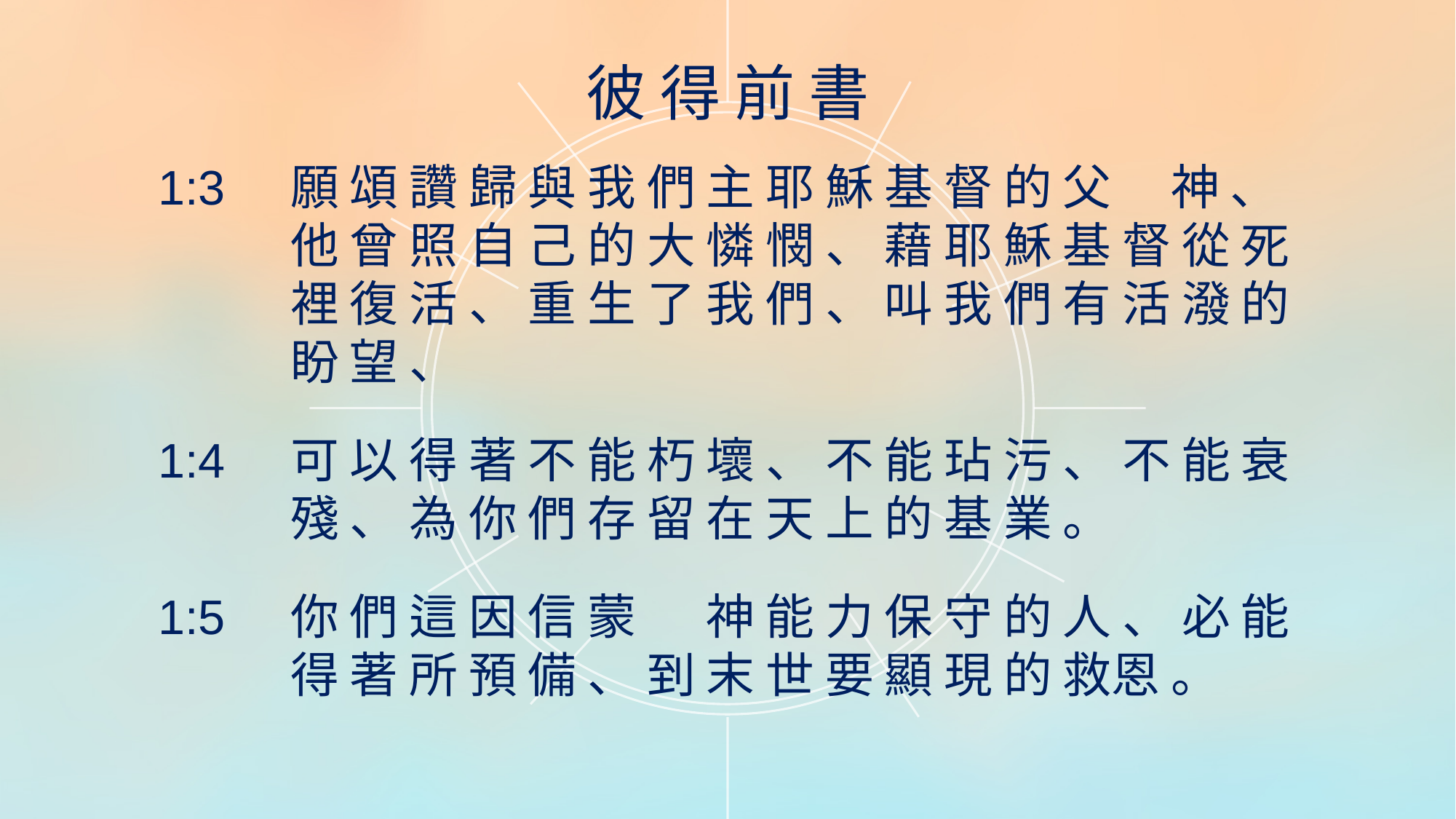

彼 得 前 書
1:3	願 頌 讚 歸 與 我 們 主 耶 穌 基 督 的 父 　神 、 他 曾 照 自 己 的 大 憐 憫 、 藉 耶 穌 基 督 從 死 裡 復 活 、 重 生 了 我 們 、 叫 我 們 有 活 潑 的 盼 望 、

1:4	可 以 得 著 不 能 朽 壞 、 不 能 玷 污 、 不 能 衰 殘 、 為 你 們 存 留 在 天 上 的 基 業 。

1:5	你 們 這 因 信 蒙 　 神 能 力 保 守 的 人 、 必 能 得 著 所 預 備 、 到 末 世 要 顯 現 的 救恩 。